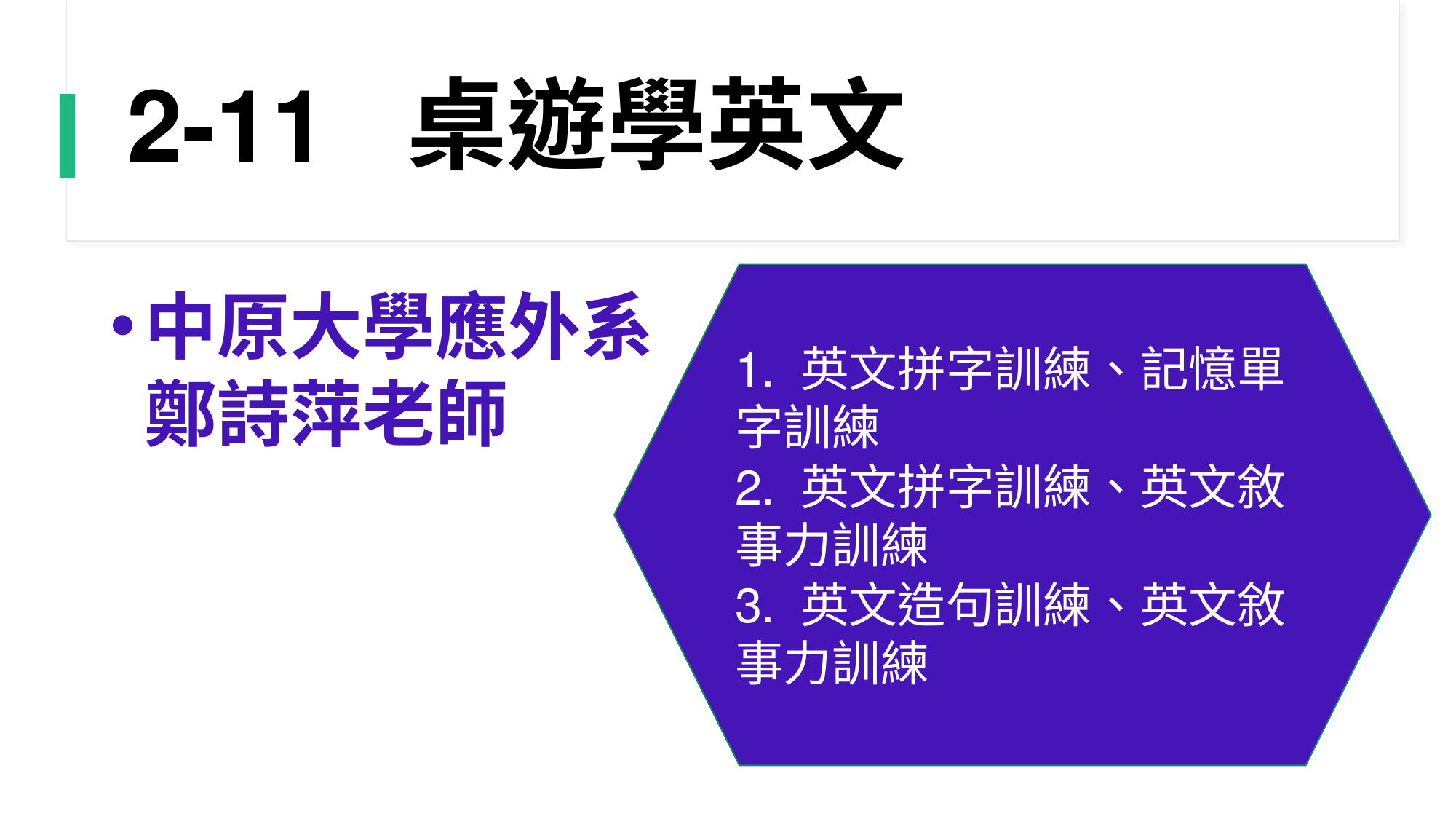

# 2-11  桌遊學英文
1. 英文拼字訓練、記憶單字訓練
2. 英文拼字訓練、英文敘事力訓練
3. 英文造句訓練、英文敘事力訓練
中原大學應外系 鄭詩萍老師